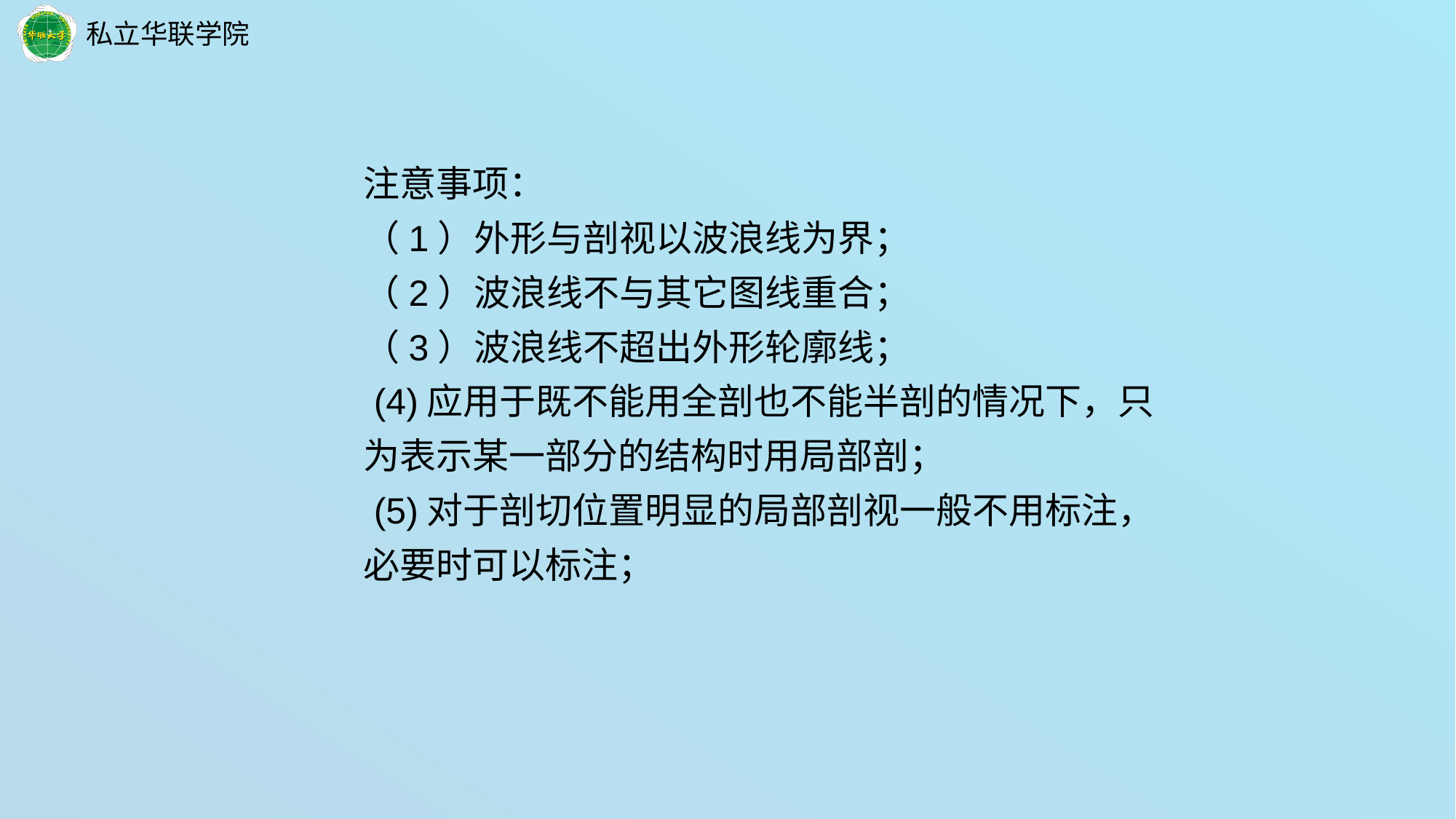

注意事项：
（1）外形与剖视以波浪线为界；
（2）波浪线不与其它图线重合；
（3）波浪线不超出外形轮廓线；
 (4)应用于既不能用全剖也不能半剖的情况下，只
为表示某一部分的结构时用局部剖；
 (5)对于剖切位置明显的局部剖视一般不用标注，
必要时可以标注；